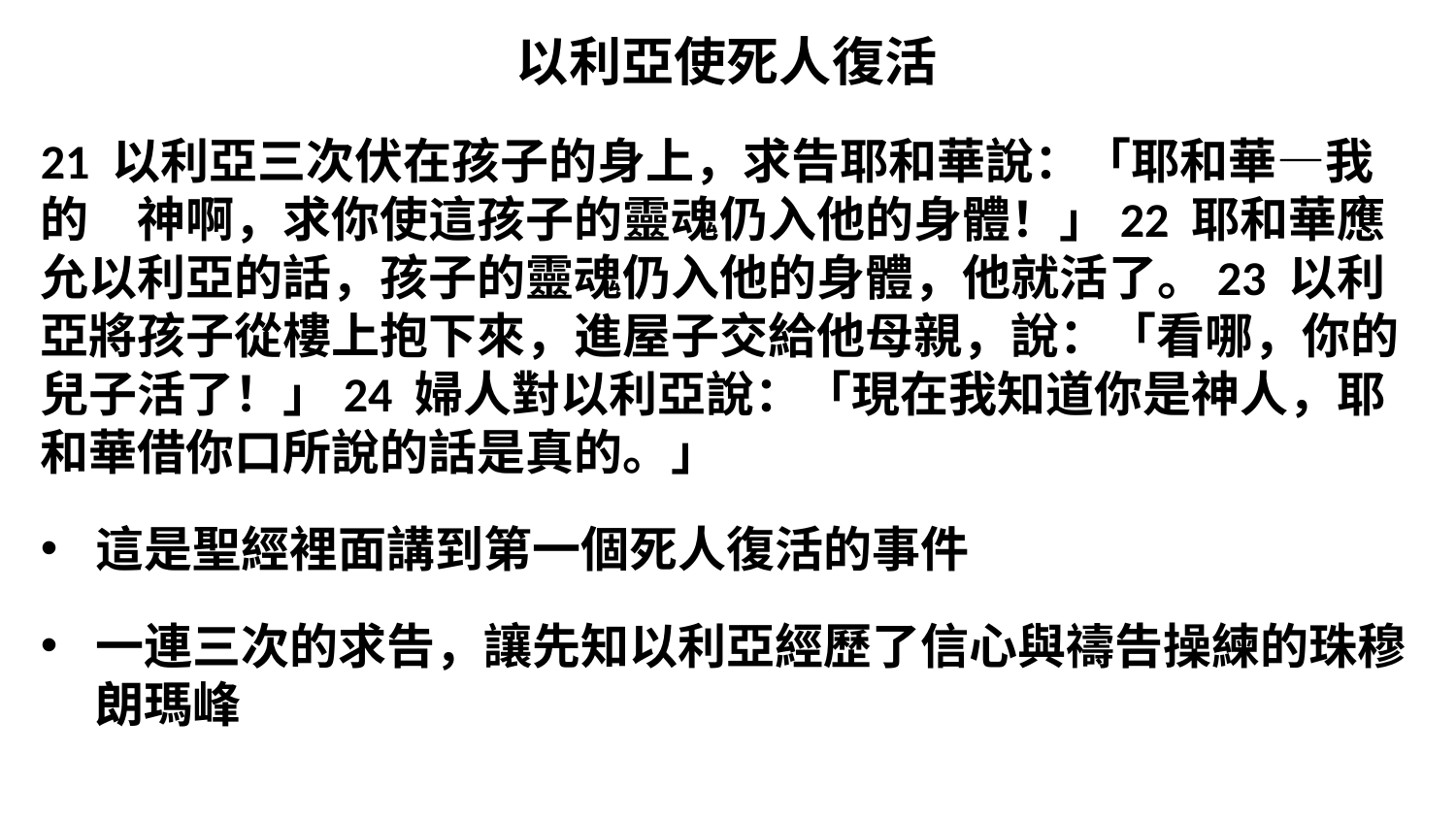

以利亞使死人復活

21 以利亞三次伏在孩子的身上，求告耶和華說：「耶和華—我的　神啊，求你使這孩子的靈魂仍入他的身體！」22 耶和華應允以利亞的話，孩子的靈魂仍入他的身體，他就活了。23 以利亞將孩子從樓上抱下來，進屋子交給他母親，說：「看哪，你的兒子活了！」24 婦人對以利亞說：「現在我知道你是神人，耶和華借你口所說的話是真的。」

這是聖經裡面講到第一個死人復活的事件

一連三次的求告，讓先知以利亞經歷了信心與禱告操練的珠穆朗瑪峰